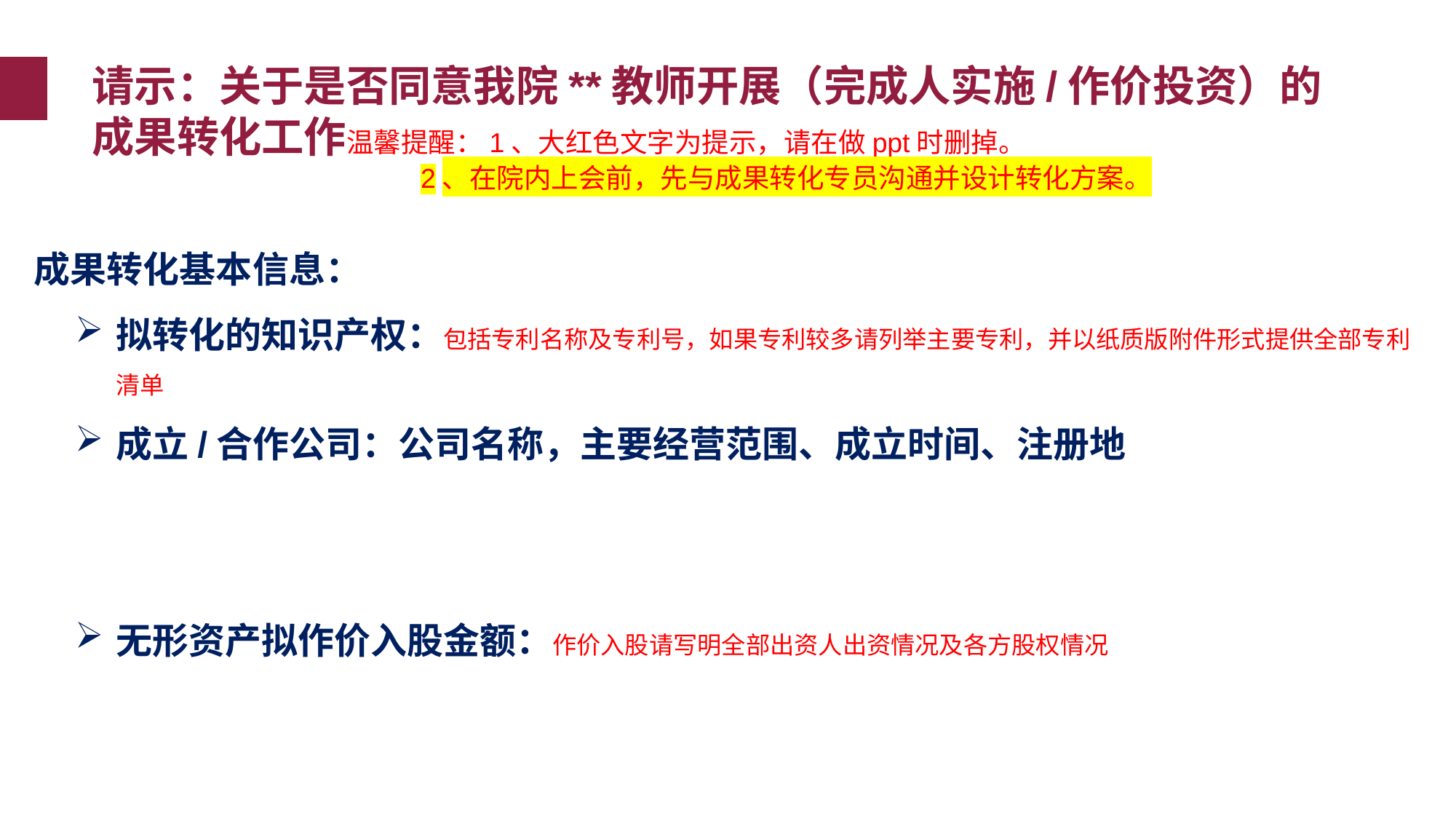

请示：关于是否同意我院**教师开展（完成人实施/作价投资）的成果转化工作温馨提醒：1、大红色文字为提示，请在做ppt时删掉。
                                           2、在院内上会前，先与成果转化专员沟通并设计转化方案。

成果转化基本信息：
拟转化的知识产权：包括专利名称及专利号，如果专利较多请列举主要专利，并以纸质版附件形式提供全部专利清单
成立/合作公司：公司名称，主要经营范围、成立时间、注册地

无形资产拟作价入股金额：作价入股请写明全部出资人出资情况及各方股权情况